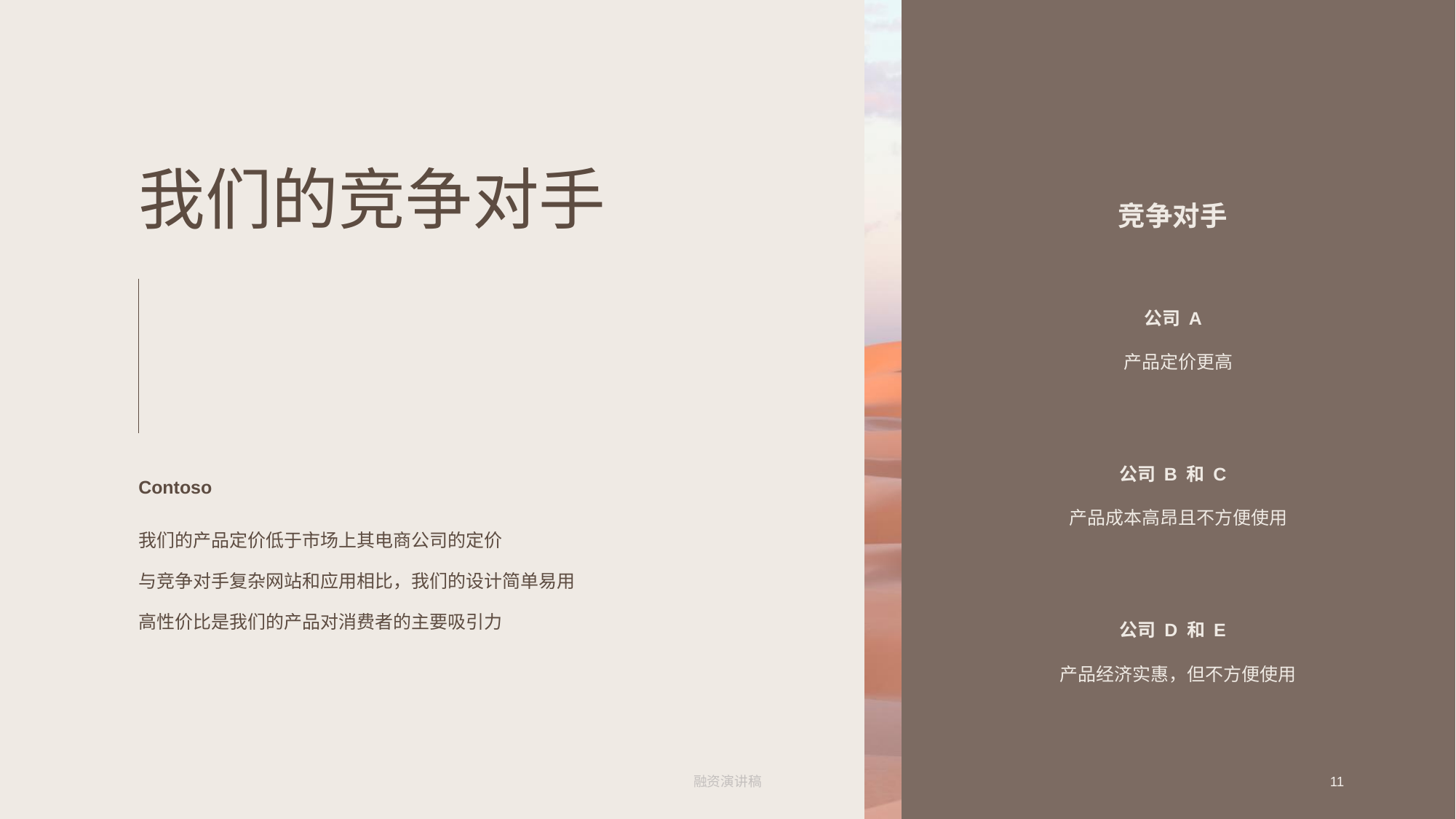

# 我们的竞争对手
竞争对手
公司 A
产品定价更高

公司 B 和 C
Contoso
产品成本高昂且不方便使用
我们的产品定价低于市场上其电商公司的定价
与竞争对手复杂网站和应用相比，我们的设计简单易用
高性价比是我们的产品对消费者的主要吸引力
公司 D 和 E
产品经济实惠，但不方便使用
融资演讲稿
11